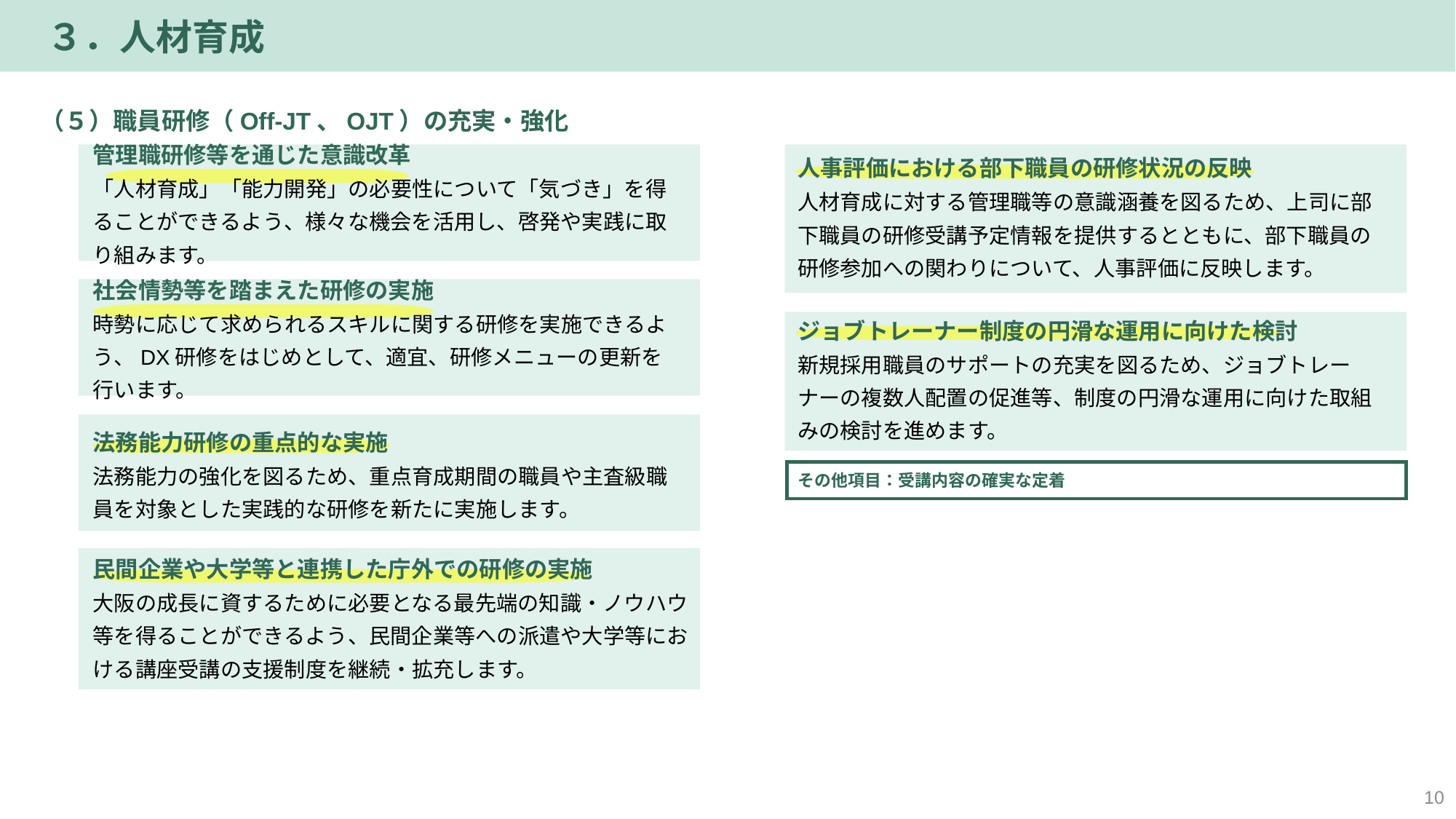

３．人材育成
（５）職員研修（Off-JT、OJT）の充実・強化

人事評価における部下職員の研修状況の反映
人材育成に対する管理職等の意識涵養を図るため、上司に部下職員の研修受講予定情報を提供するとともに、部下職員の研修参加への関わりについて、人事評価に反映します。

管理職研修等を通じた意識改革
「人材育成」「能力開発」の必要性について「気づき」を得ることができるよう、様々な機会を活用し、啓発や実践に取り組みます。

社会情勢等を踏まえた研修の実施
時勢に応じて求められるスキルに関する研修を実施できるよう、DX研修をはじめとして、適宜、研修メニューの更新を行います。

ジョブトレーナー制度の円滑な運用に向けた検討
新規採用職員のサポートの充実を図るため、ジョブトレーナーの複数人配置の促進等、制度の円滑な運用に向けた取組みの検討を進めます。

法務能力研修の重点的な実施
法務能力の強化を図るため、重点育成期間の職員や主査級職員を対象とした実践的な研修を新たに実施します。

その他項目：受講内容の確実な定着

民間企業や大学等と連携した庁外での研修の実施
大阪の成長に資するために必要となる最先端の知識・ノウハウ等を得ることができるよう、民間企業等への派遣や大学等における講座受講の支援制度を継続・拡充します。

10